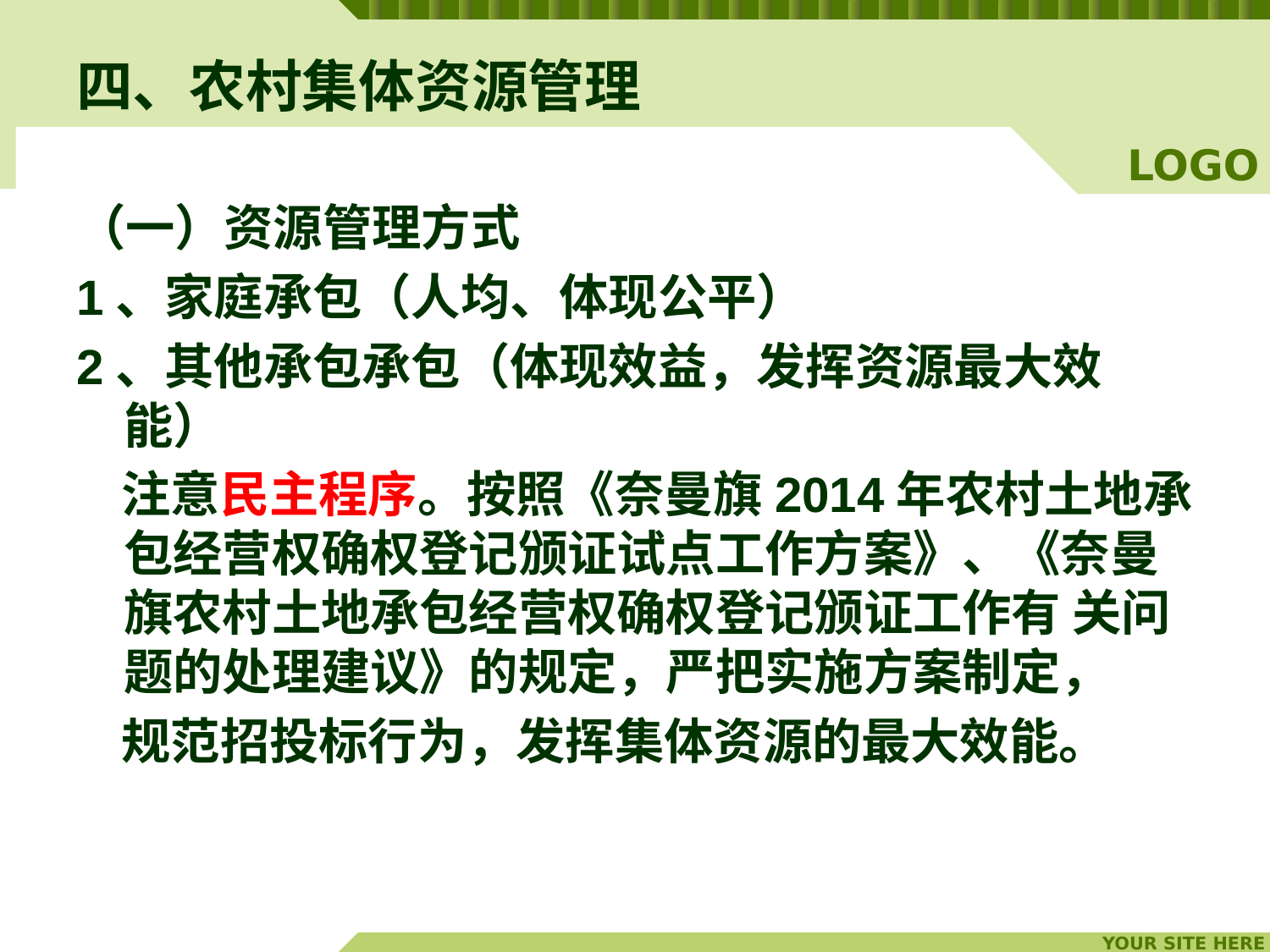

# 四、农村集体资源管理
（一）资源管理方式
1、家庭承包（人均、体现公平）
2、其他承包承包（体现效益，发挥资源最大效能）
   注意民主程序。按照《奈曼旗2014年农村土地承包经营权确权登记颁证试点工作方案》、《奈曼旗农村土地承包经营权确权登记颁证工作有 关问题的处理建议》的规定，严把实施方案制定，
   规范招投标行为，发挥集体资源的最大效能。